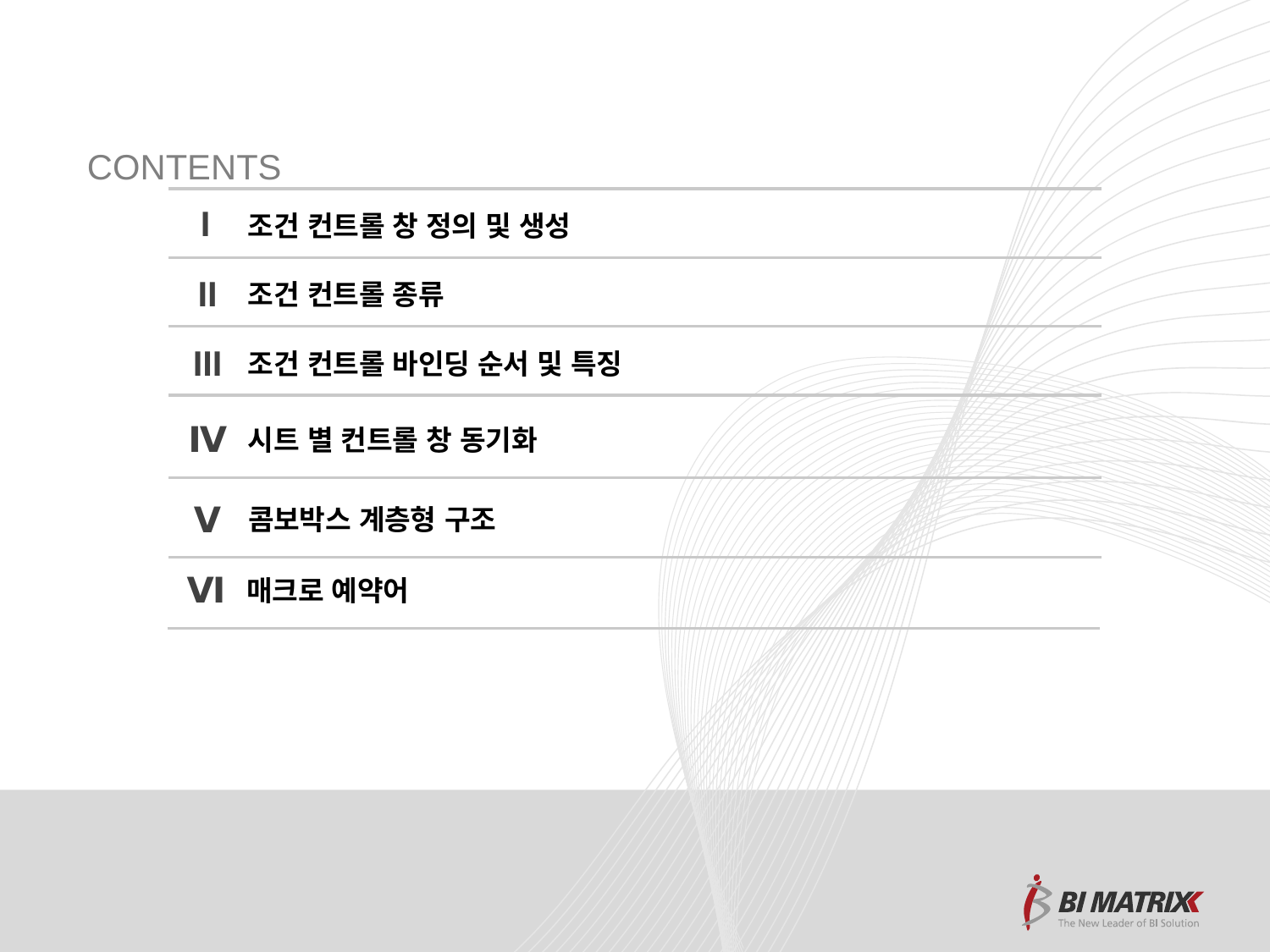

I
조건 컨트롤 창 정의 및 생성
II
조건 컨트롤 종류
III
조건 컨트롤 바인딩 순서 및 특징
Ⅳ
시트 별 컨트롤 창 동기화
Ⅴ
콤보박스 계층형 구조
Ⅵ
매크로 예약어